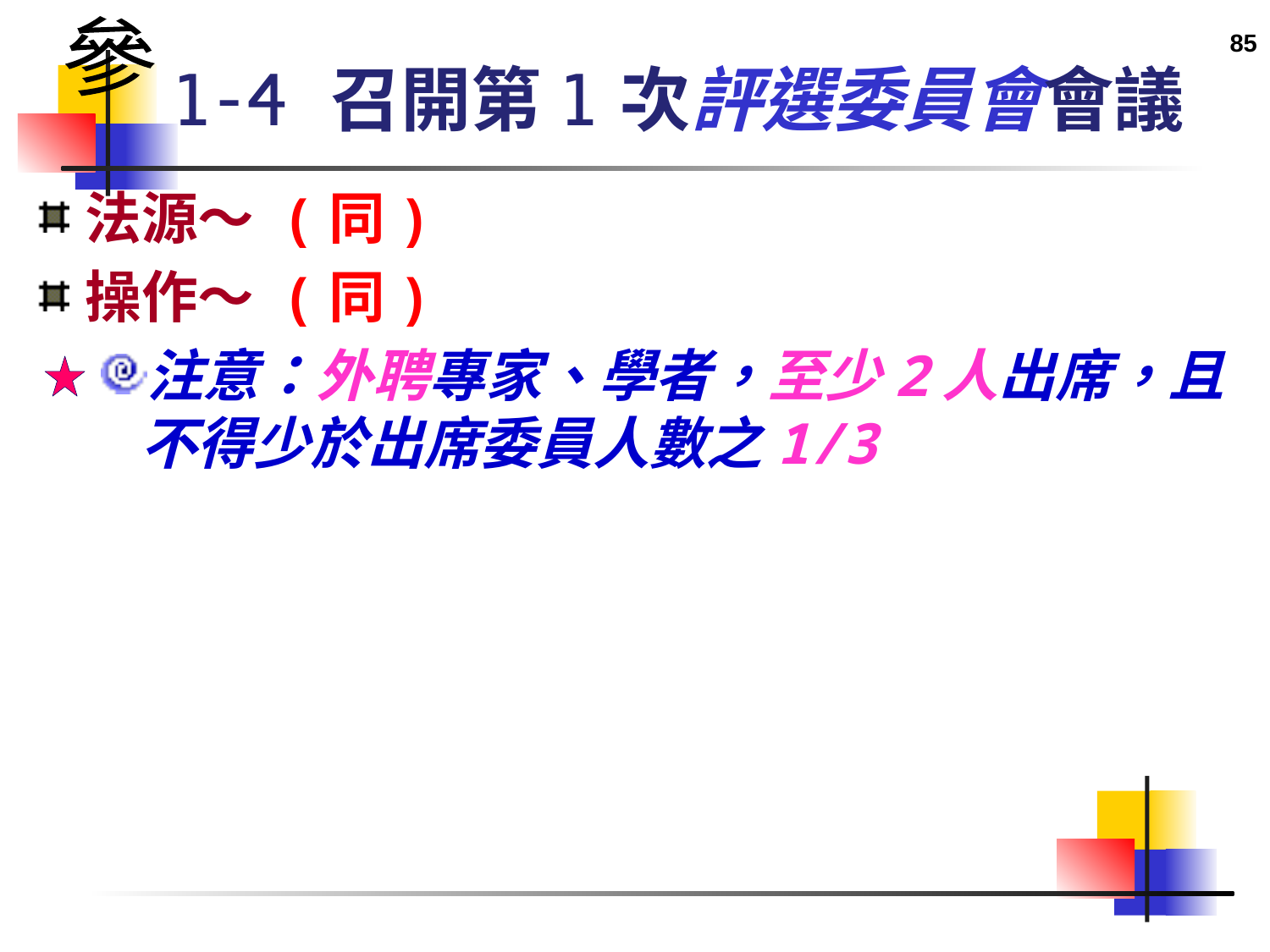

85
參
# 1-4 召開第1次評選委員會會議
法源～ (同)
操作～ (同)
注意：外聘專家、學者，至少2人出席，且不得少於出席委員人數之1/3